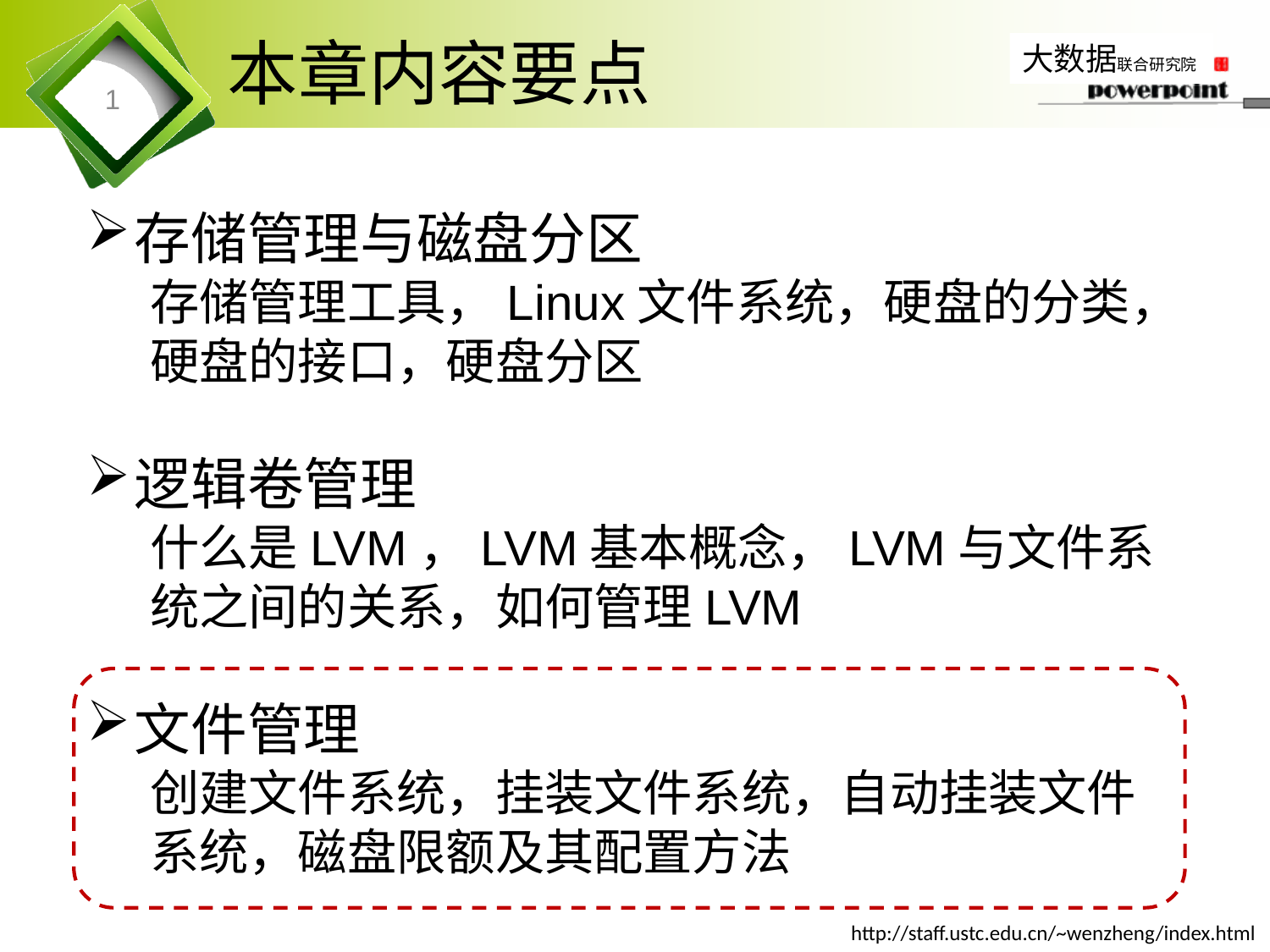

# 本章内容要点
1
存储管理与磁盘分区
存储管理工具，Linux文件系统，硬盘的分类，硬盘的接口，硬盘分区

逻辑卷管理
什么是LVM，LVM基本概念，LVM与文件系统之间的关系，如何管理LVM

文件管理
创建文件系统，挂装文件系统，自动挂装文件系统，磁盘限额及其配置方法